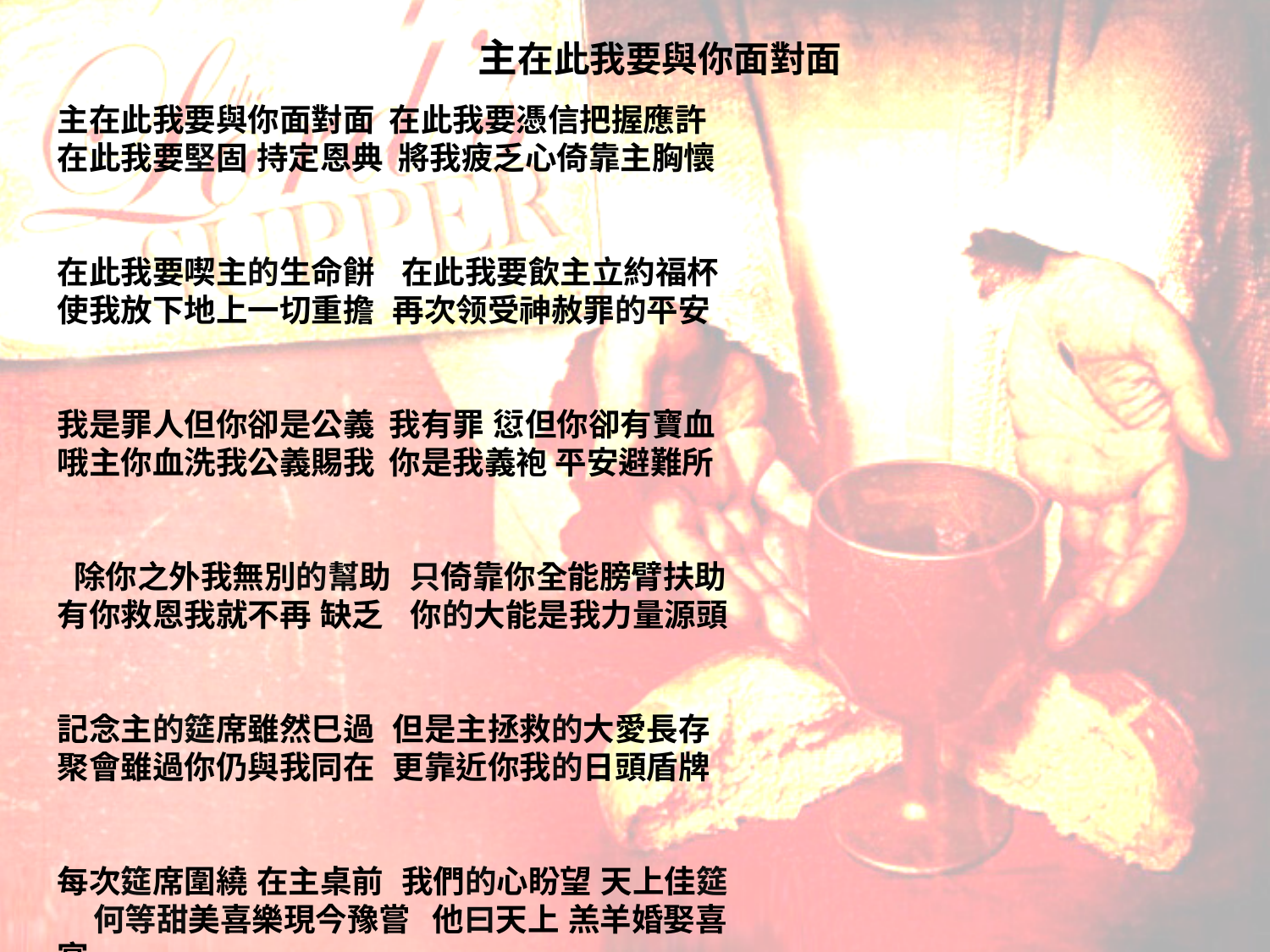

# 主在此我要與你面對面
主在此我要與你面對面  在此我要憑信把握應許
在此我要堅固 持定恩典  將我疲乏心倚靠主胸懷
在此我要喫主的生命餅   在此我要飲主立約福杯
使我放下地上一切重擔  再次领受神赦罪的平安
我是罪人但你卻是公義  我有罪 愆但你卻有寶血
哦主你血洗我公義賜我  你是我義袍 平安避難所

 除你之外我無別的幫助  只倚靠你全能膀臂扶助
有你救恩我就不再 缺乏   你的大能是我力量源頭

記念主的筵席雖然巳過  但是主拯救的大愛長存
聚會雖過你仍與我同在  更靠近你我的日頭盾牌

每次筵席圍繞 在主桌前  我們的心盼望 天上佳筵         何等甜美喜樂現今豫嘗   他曰天上 羔羊婚娶喜宴